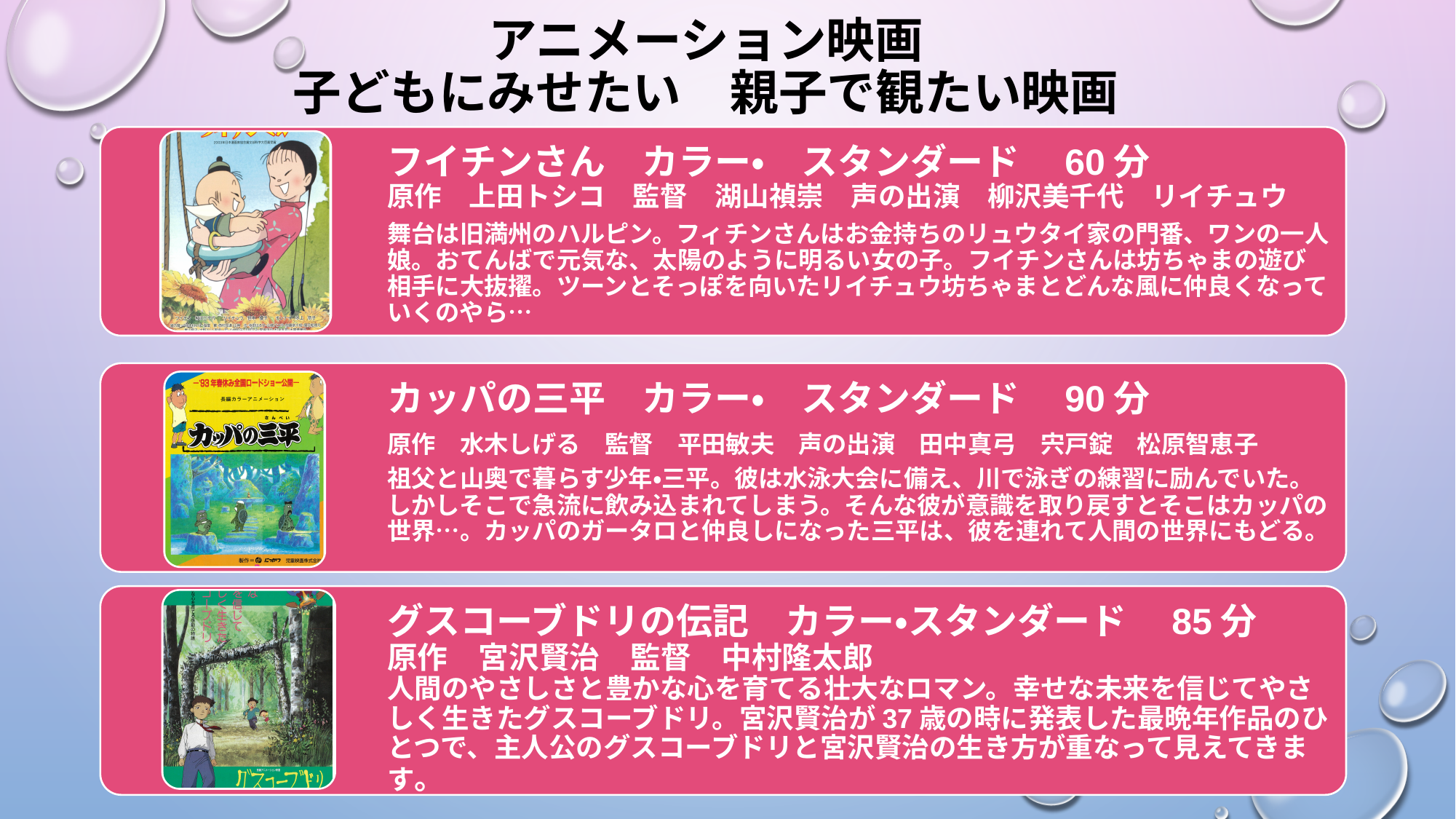

# アニメーション映画 子どもにみせたい　親子で観たい映画
フイチンさん　カラー・　スタンダード　60分
原作　上田トシコ　監督　湖山禎崇　声の出演　柳沢美千代　リイチュウ
舞台は旧満州のハルピン。フィチンさんはお金持ちのリュウタイ家の門番、ワンの一人娘。おてんばで元気な、太陽のように明るい女の子。フイチンさんは坊ちゃまの遊び相手に大抜擢。ツーンとそっぽを向いたリイチュウ坊ちゃまとどんな風に仲良くなっていくのやら…

カッパの三平　カラー・　スタンダード　90分
原作　水木しげる　監督　平田敏夫　声の出演　田中真弓　宍戸錠　松原智恵子
祖父と山奥で暮らす少年・三平。彼は水泳大会に備え、川で泳ぎの練習に励んでいた。しかしそこで急流に飲み込まれてしまう。そんな彼が意識を取り戻すとそこはカッパの世界…。カッパのガータロと仲良しになった三平は、彼を連れて人間の世界にもどる。

グスコーブドリの伝記　カラー・スタンダード　85分
原作　宮沢賢治　監督　中村隆太郎
人間のやさしさと豊かな心を育てる壮大なロマン。幸せな未来を信じてやさしく生きたグスコーブドリ。宮沢賢治が37歳の時に発表した最晩年作品のひとつで、主人公のグスコーブドリと宮沢賢治の生き方が重なって見えてきます。